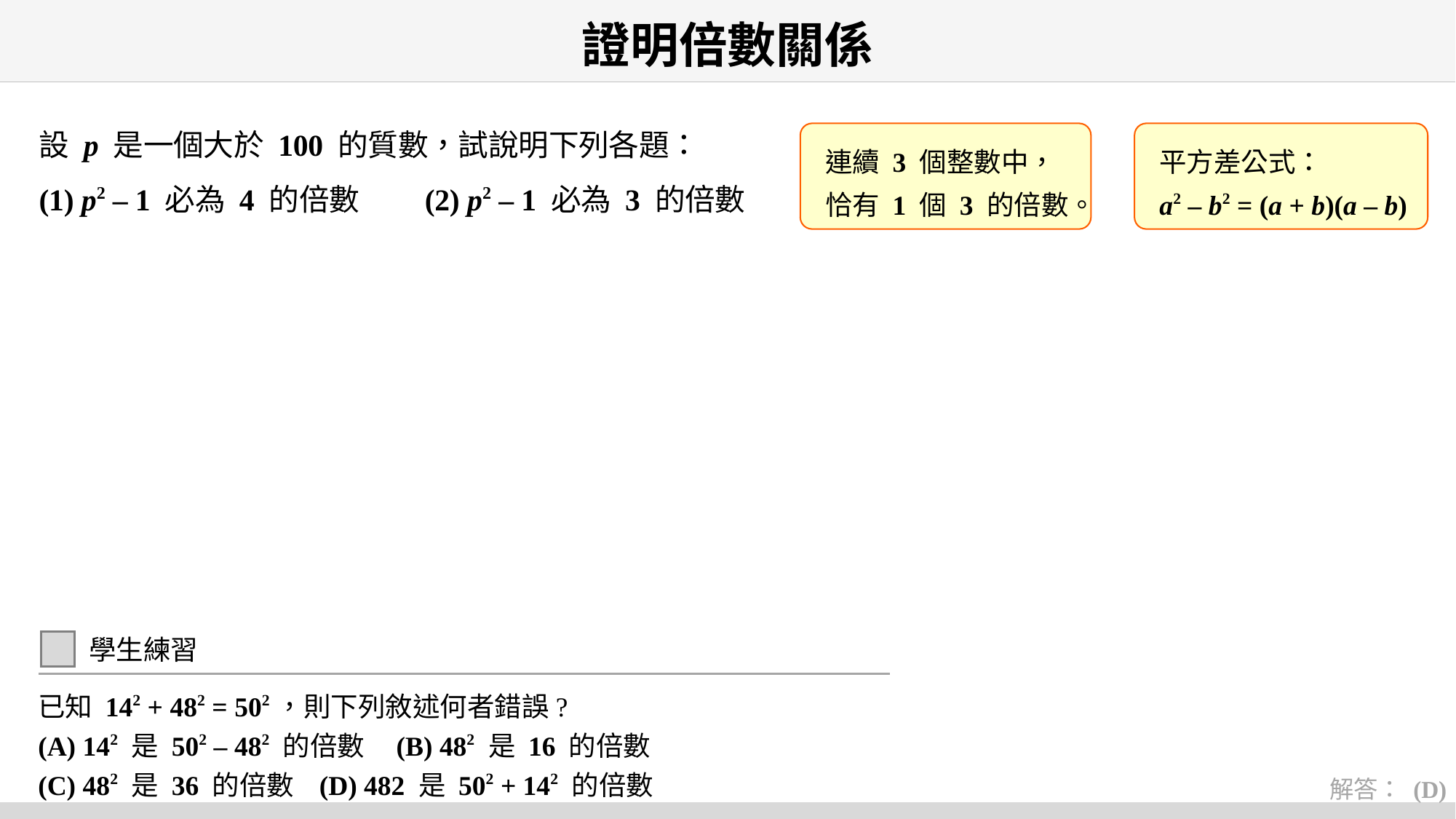

# 證明倍數關係
設 p 是一個大於 100 的質數，試說明下列各題：
(1) p2 – 1 必為 4 的倍數         (2) p2 – 1 必為 3 的倍數
連續 3 個整數中，
恰有 1 個 3 的倍數。
平方差公式：
a2 – b2 = (a + b)(a – b)
學生練習

已知 142 + 482 = 502，則下列敘述何者錯誤?
(A) 142 是 502 – 482 的倍數    (B) 482 是 16 的倍數
(C) 482 是 36 的倍數   (D) 482 是 502 + 142 的倍數
解答： (D)